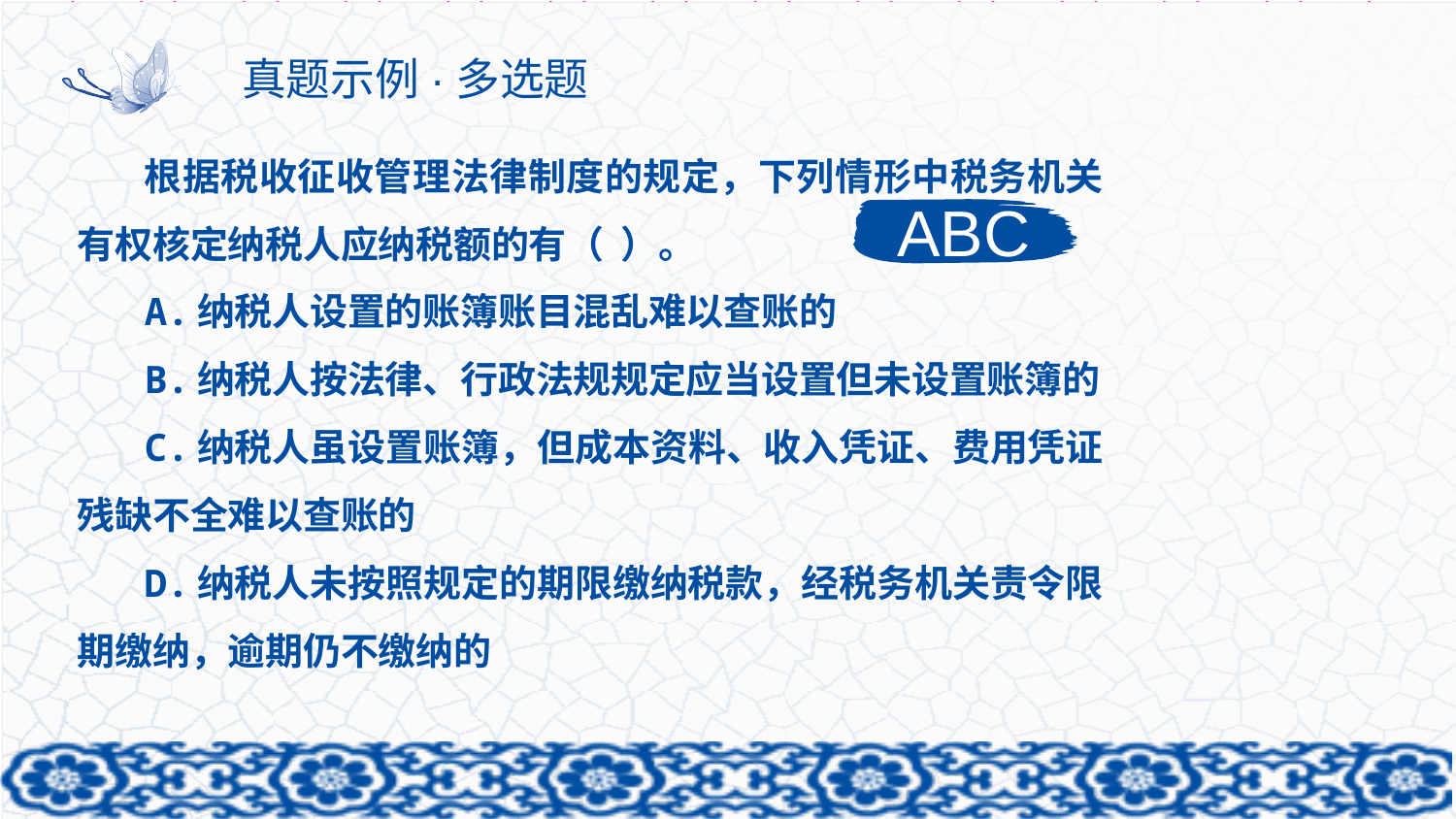

# 真题示例·多选题
ABC

根据税收征收管理法律制度的规定，下列情形中税务机关有权核定纳税人应纳税额的有（  ）。
A.纳税人设置的账簿账目混乱难以查账的
B.纳税人按法律、行政法规规定应当设置但未设置账簿的
C.纳税人虽设置账簿，但成本资料、收入凭证、费用凭证残缺不全难以查账的
D.纳税人未按照规定的期限缴纳税款，经税务机关责令限期缴纳，逾期仍不缴纳的